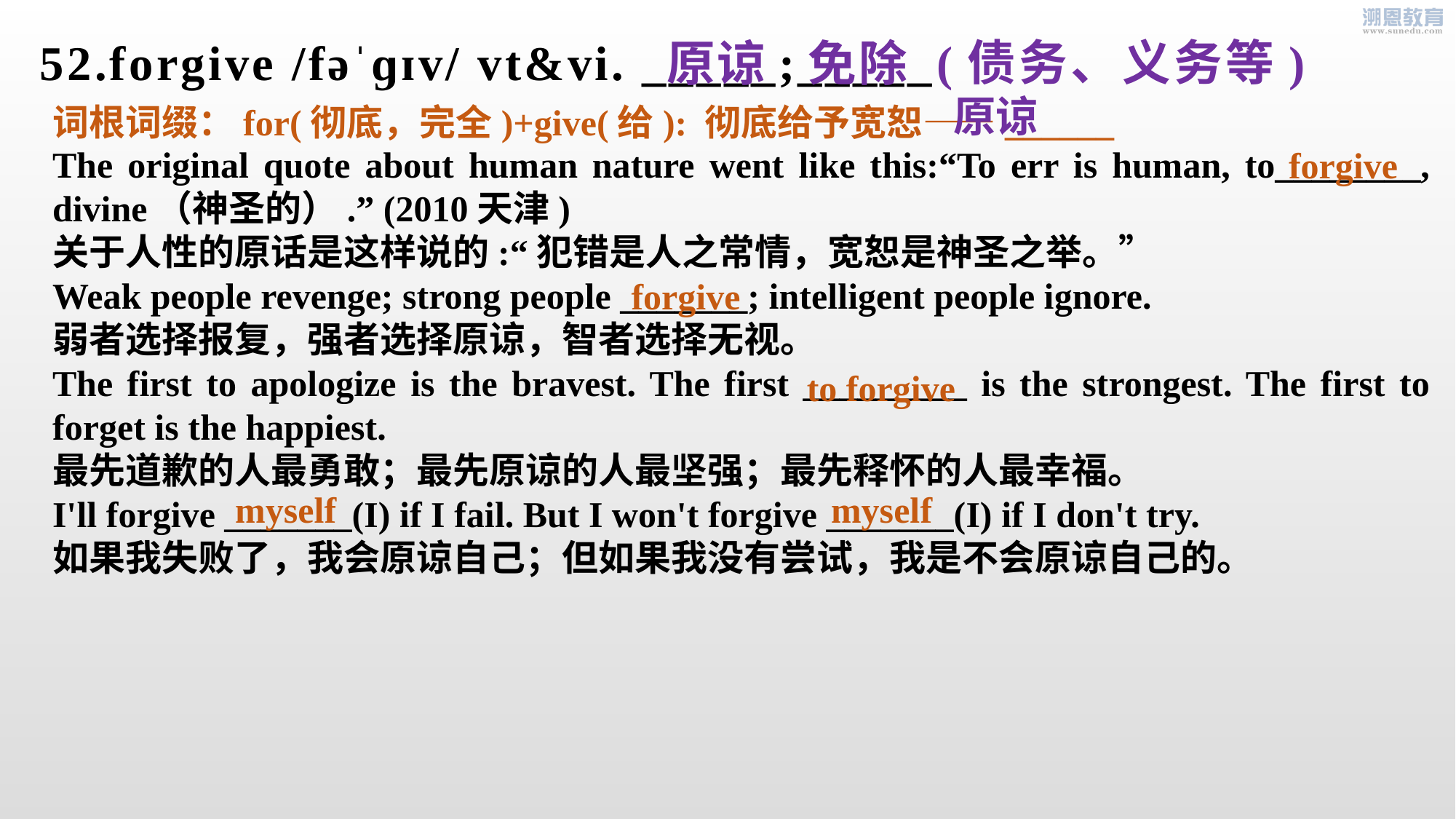

52.forgive /fəˈɡɪv/ vt&vi. _____;_____(债务、义务等)
原谅   免除
原谅
词根词缀：for(彻底，完全)+give(给): 彻底给予宽恕——______
The original quote about human nature went like this:“To err is human, to________, divine（神圣的）.” (2010天津)
关于人性的原话是这样说的:“犯错是人之常情，宽恕是神圣之举。”
Weak people revenge; strong people _______; intelligent people ignore.
弱者选择报复，强者选择原谅，智者选择无视。
The first to apologize is the bravest. The first _________ is the strongest. The first to forget is the happiest.
最先道歉的人最勇敢；最先原谅的人最坚强；最先释怀的人最幸福。
I'll forgive _______(I) if I fail. But I won't forgive _______(I) if I don't try.
如果我失败了，我会原谅自己；但如果我没有尝试，我是不会原谅自己的。
forgive
forgive
to forgive
myself
myself